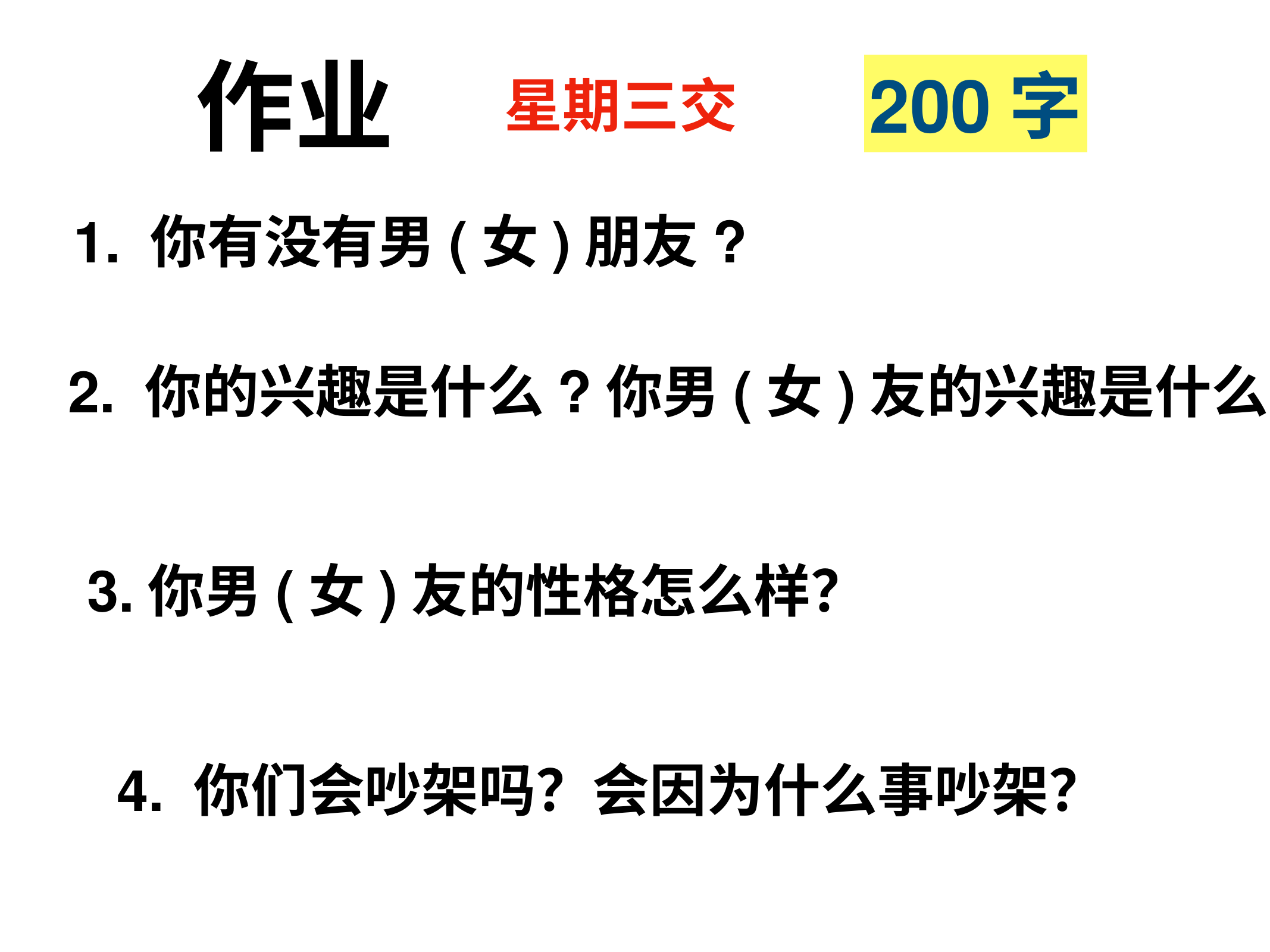

作业
200字
星期三交
1. 你有没有男(女)朋友?
2. 你的兴趣是什么?你男(女)友的兴趣是什么？
3.你男(女)友的性格怎么样？
4. 你们会吵架吗？会因为什么事吵架？